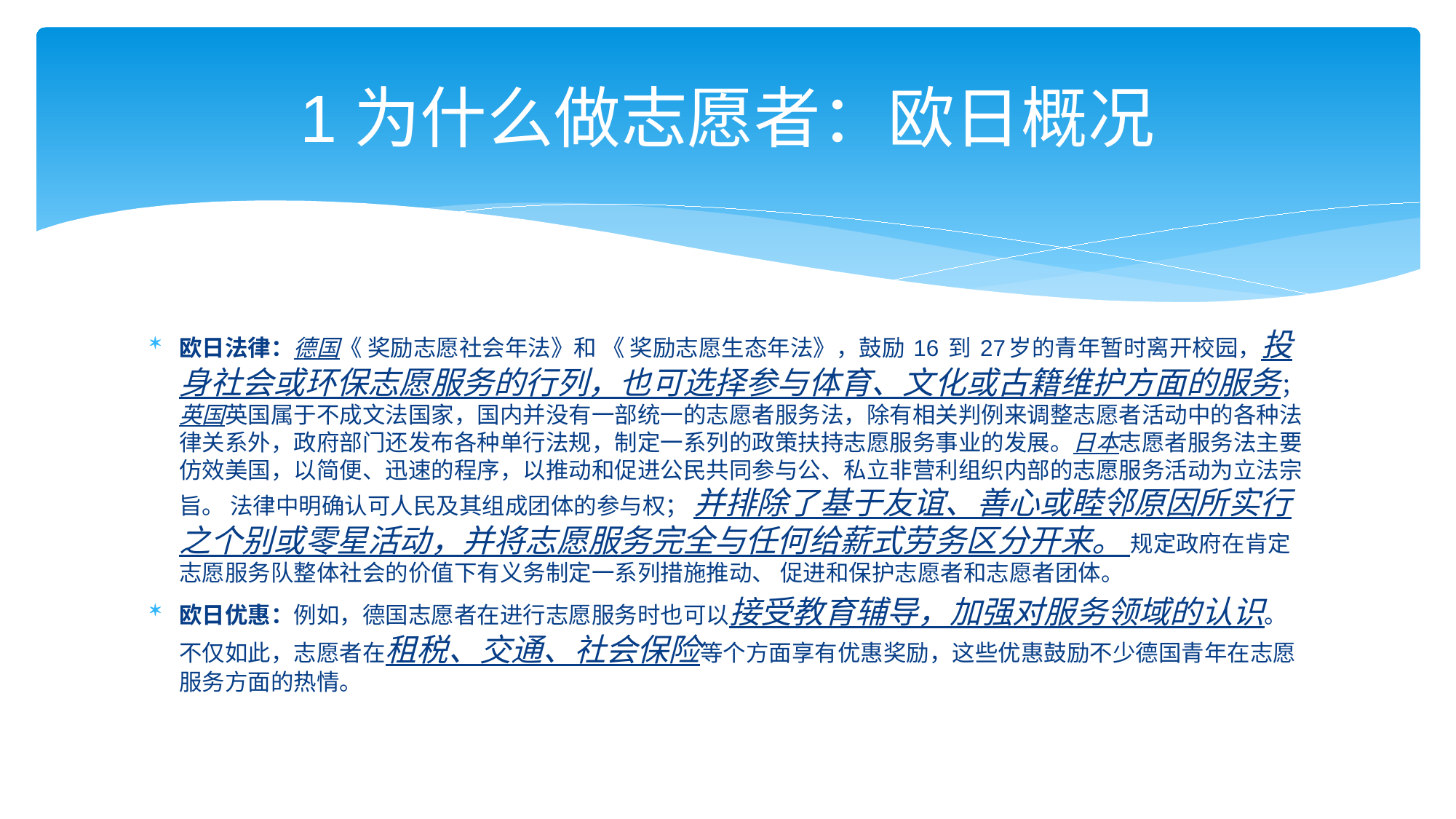

# 1为什么做志愿者：欧日概况
欧日法律：德国《 奖励志愿社会年法》和 《 奖励志愿生态年法》，鼓励 16 到 27岁的青年暂时离开校园，投身社会或环保志愿服务的行列，也可选择参与体育、文化或古籍维护方面的服务；英国英国属于不成文法国家，国内并没有一部统一的志愿者服务法，除有相关判例来调整志愿者活动中的各种法律关系外，政府部门还发布各种单行法规，制定一系列的政策扶持志愿服务事业的发展。日本志愿者服务法主要仿效美国，以简便、迅速的程序，以推动和促进公民共同参与公、私立非营利组织内部的志愿服务活动为立法宗旨。 法律中明确认可人民及其组成团体的参与权； 并排除了基于友谊、善心或睦邻原因所实行之个别或零星活动，并将志愿服务完全与任何给薪式劳务区分开来。 规定政府在肯定志愿服务队整体社会的价值下有义务制定一系列措施推动、 促进和保护志愿者和志愿者团体。
欧日优惠：例如，德国志愿者在进行志愿服务时也可以接受教育辅导，加强对服务领域的认识。不仅如此，志愿者在租税、交通、社会保险等个方面享有优惠奖励，这些优惠鼓励不少德国青年在志愿服务方面的热情。